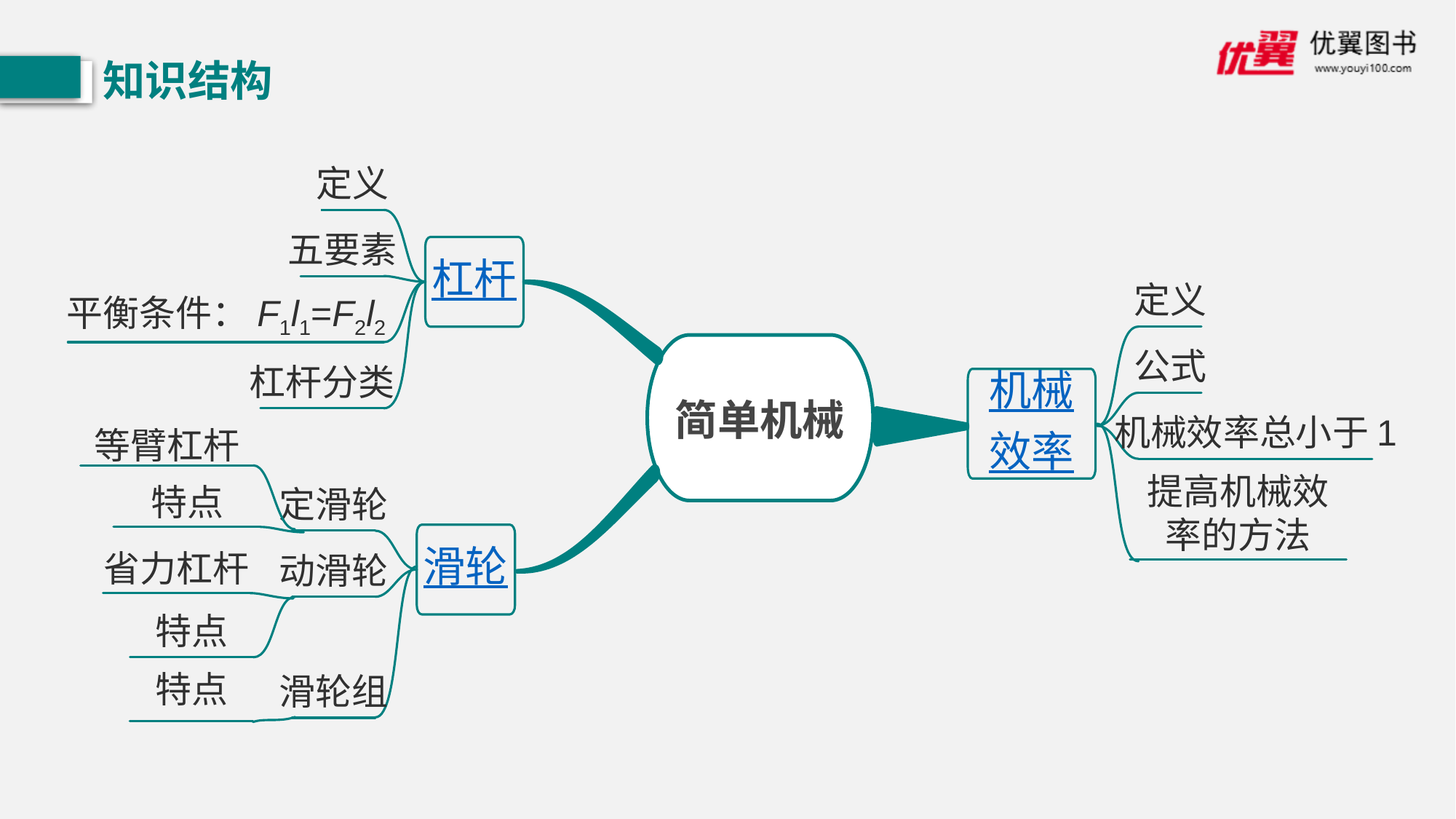

知识结构

定义

五要素

杠杆

定义

平衡条件：F1l1=F2l2

简单机械
公式

杠杆分类
机械
效率

机械效率总小于1

等臂杠杆

提高机械效
率的方法

特点

定滑轮

滑轮
省力杠杆

动滑轮

特点

滑轮组
特点